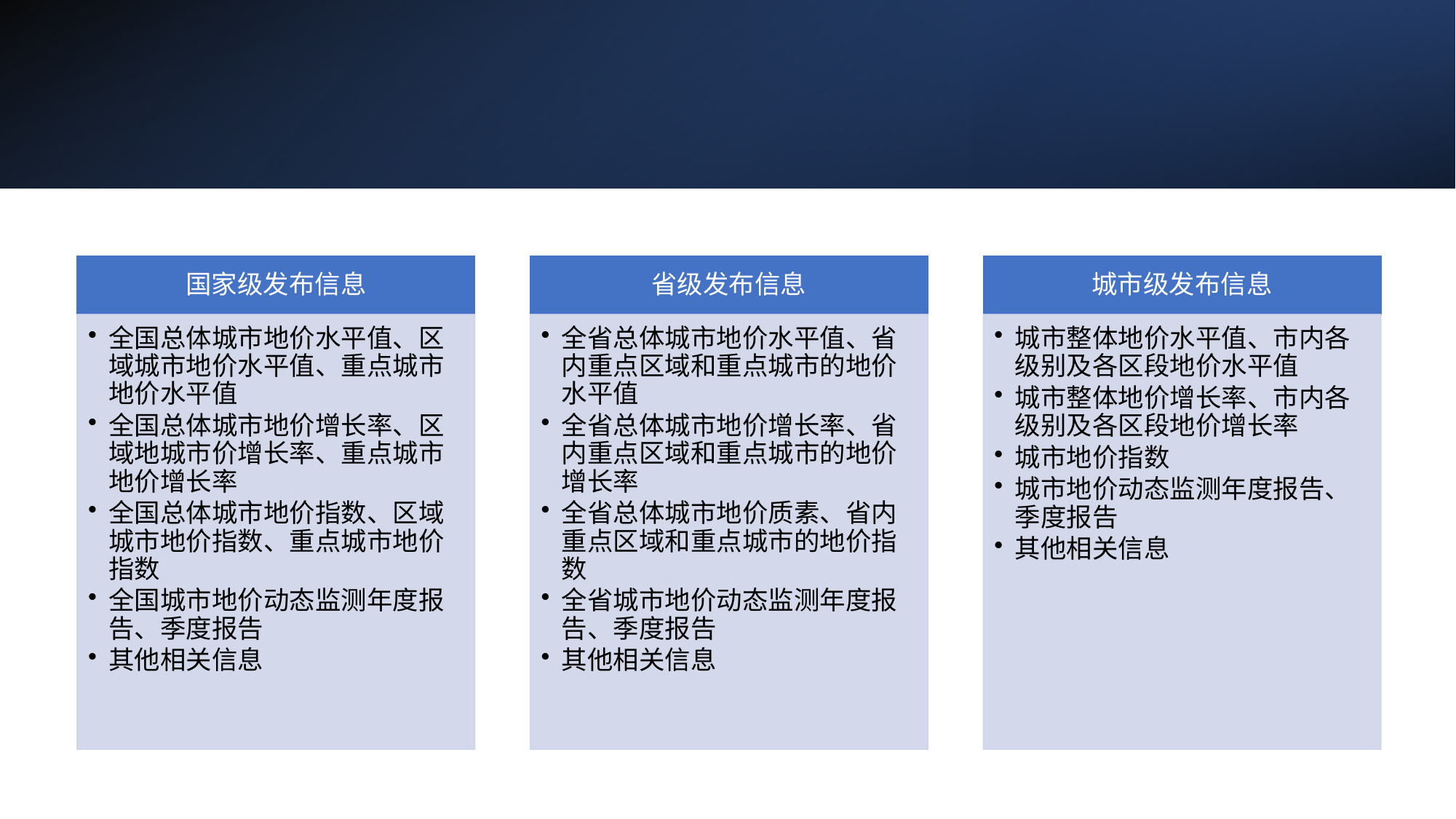

国家级发布信息
全国总体城市地价水平值、区域城市地价水平值、重点城市地价水平值
全国总体城市地价增长率、区域地城市价增长率、重点城市地价增长率
全国总体城市地价指数、区域城市地价指数、重点城市地价指数
全国城市地价动态监测年度报告、季度报告
其他相关信息
省级发布信息
全省总体城市地价水平值、省内重点区域和重点城市的地价水平值
全省总体城市地价增长率、省内重点区域和重点城市的地价增长率
全省总体城市地价质素、省内重点区域和重点城市的地价指数
全省城市地价动态监测年度报告、季度报告
其他相关信息
城市级发布信息
城市整体地价水平值、市内各级别及各区段地价水平值
城市整体地价增长率、市内各级别及各区段地价增长率
城市地价指数
城市地价动态监测年度报告、季度报告
其他相关信息